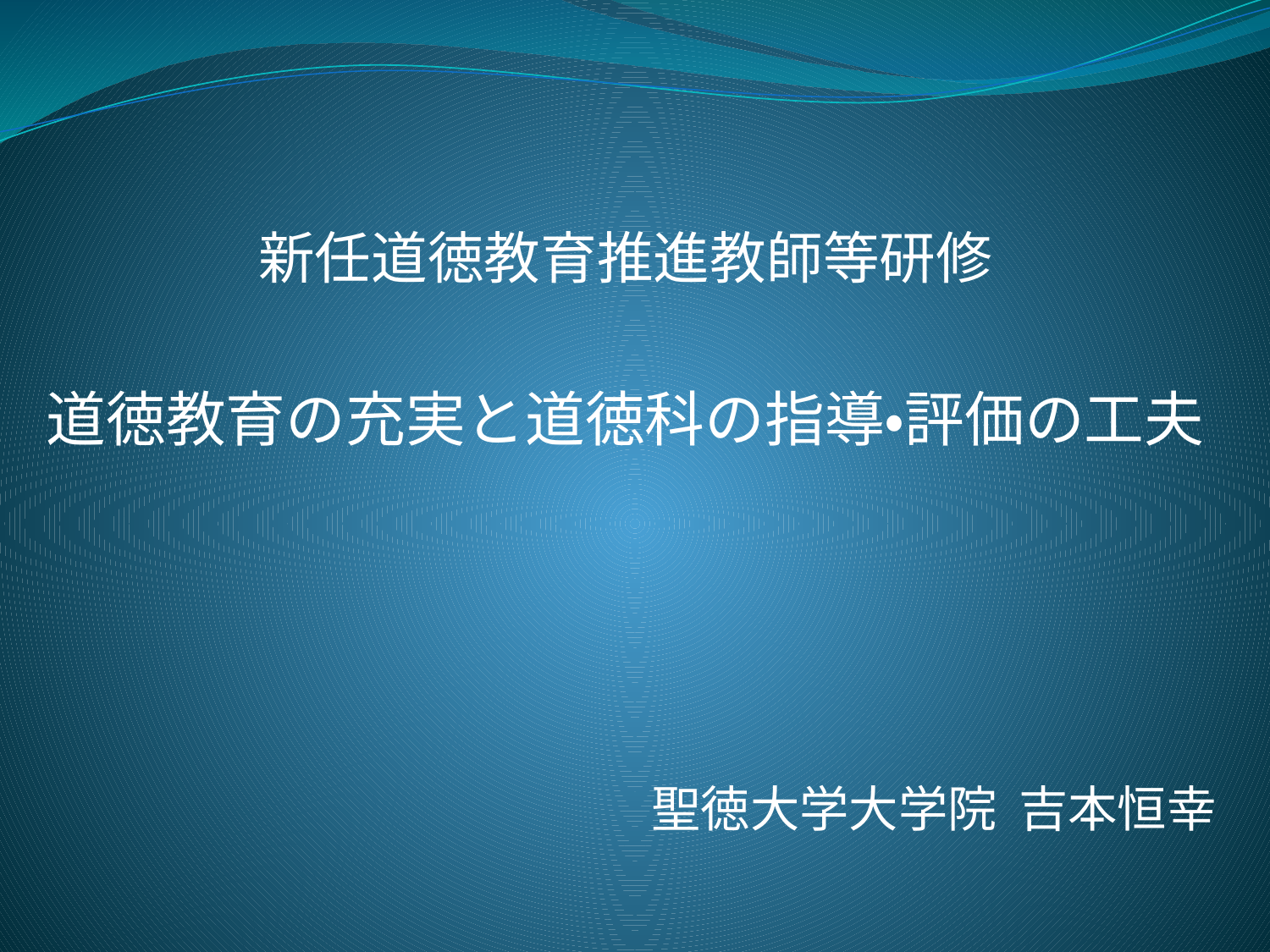

新任道徳教育推進教師等研修

道徳教育の充実と道徳科の指導・評価の工夫

聖徳大学大学院  吉本恒幸